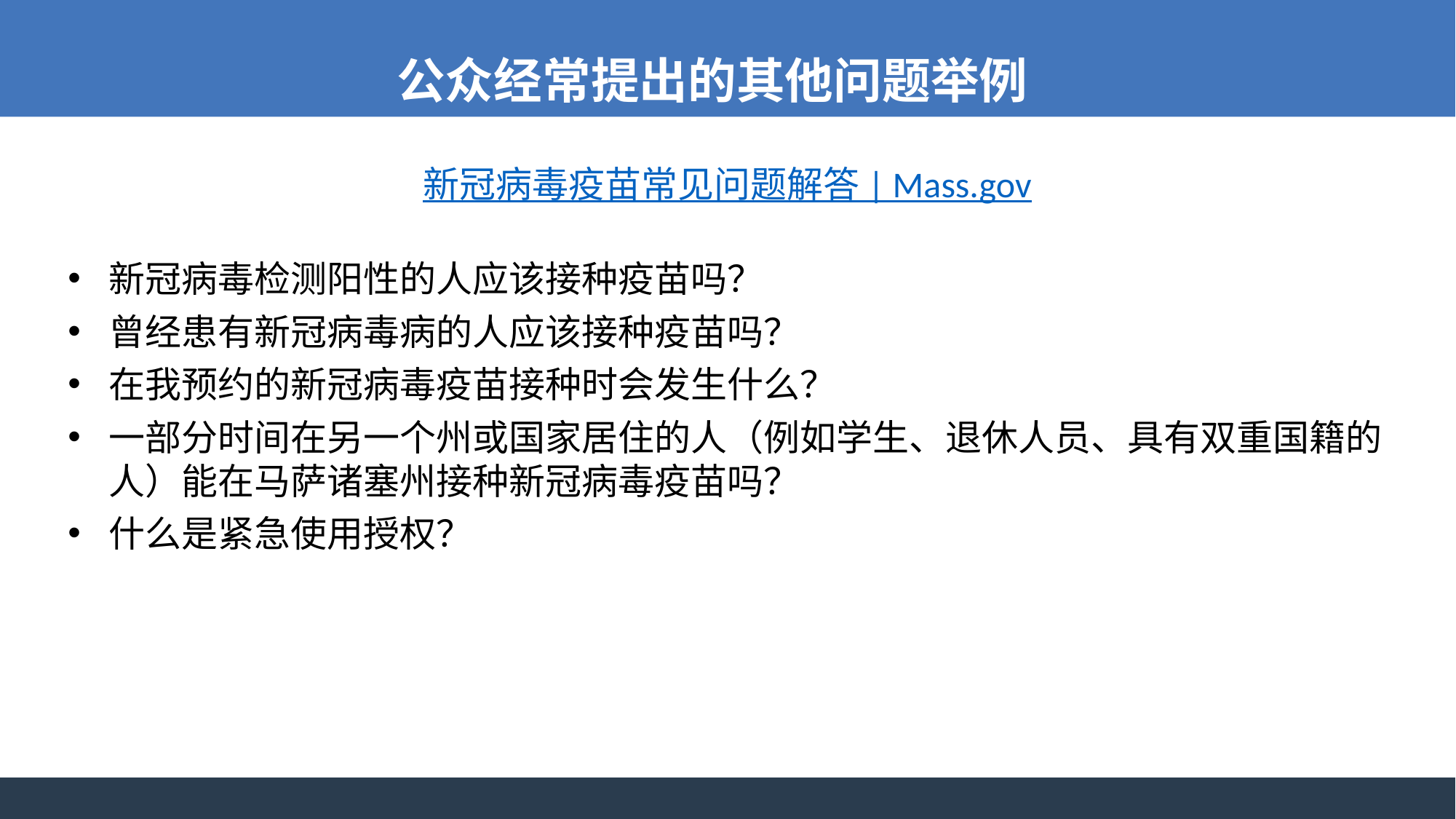

公众经常提出的其他问题举例

新冠病毒疫苗常见问题解答 | Mass.gov

新冠病毒检测阳性的人应该接种疫苗吗？
曾经患有新冠病毒病的人应该接种疫苗吗？
在我预约的新冠病毒疫苗接种时会发生什么？
一部分时间在另一个州或国家居住的人（例如学生、退休人员、具有双重国籍的人）能在马萨诸塞州接种新冠病毒疫苗吗？
什么是紧急使用授权？